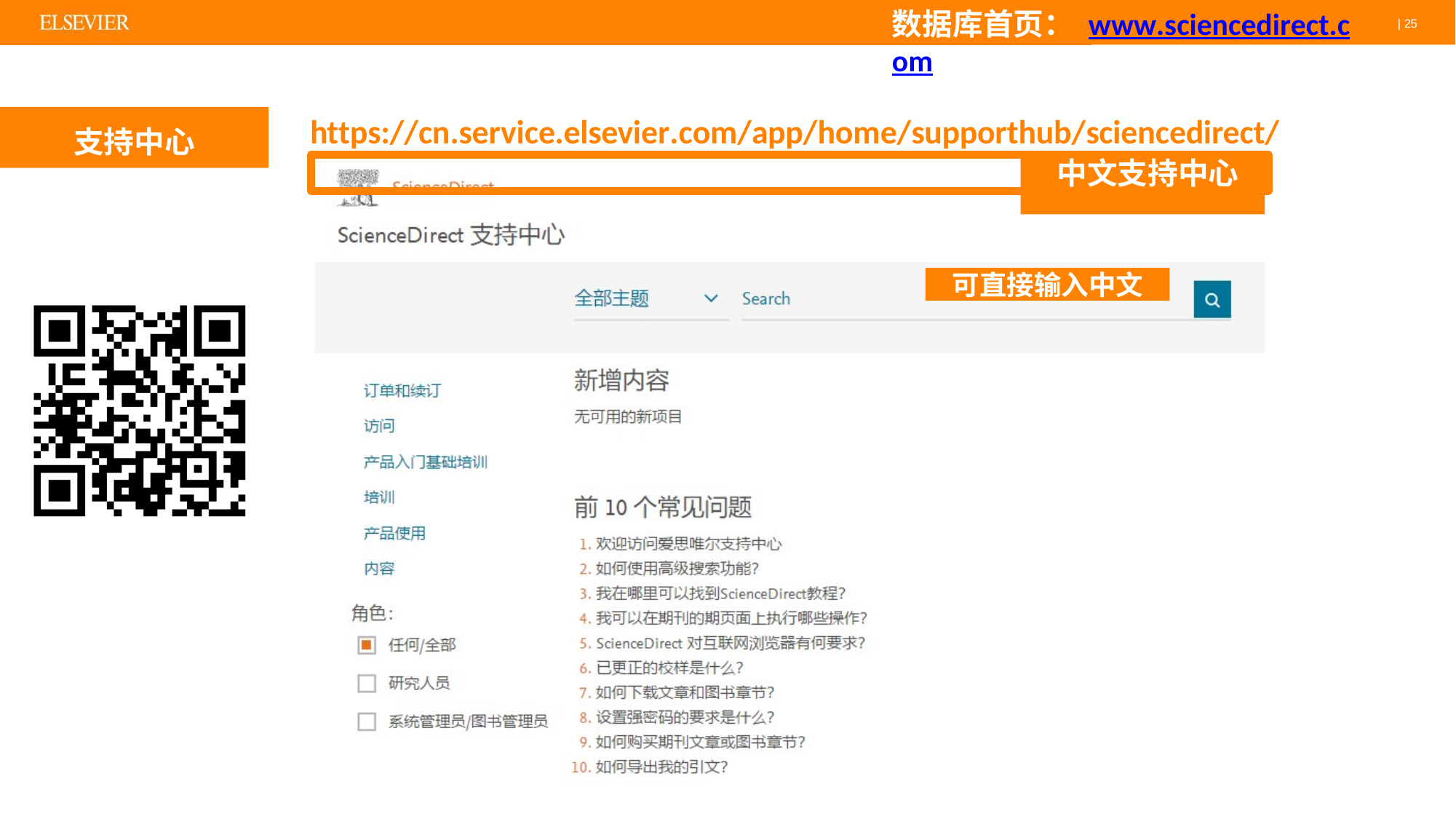

# 数据库首页： www.sciencedirect.com
| 25

https://cn.service.elsevier.com/app/home/supporthub/sciencedirect/
支持中心

中文支持中心

可直接输入中文